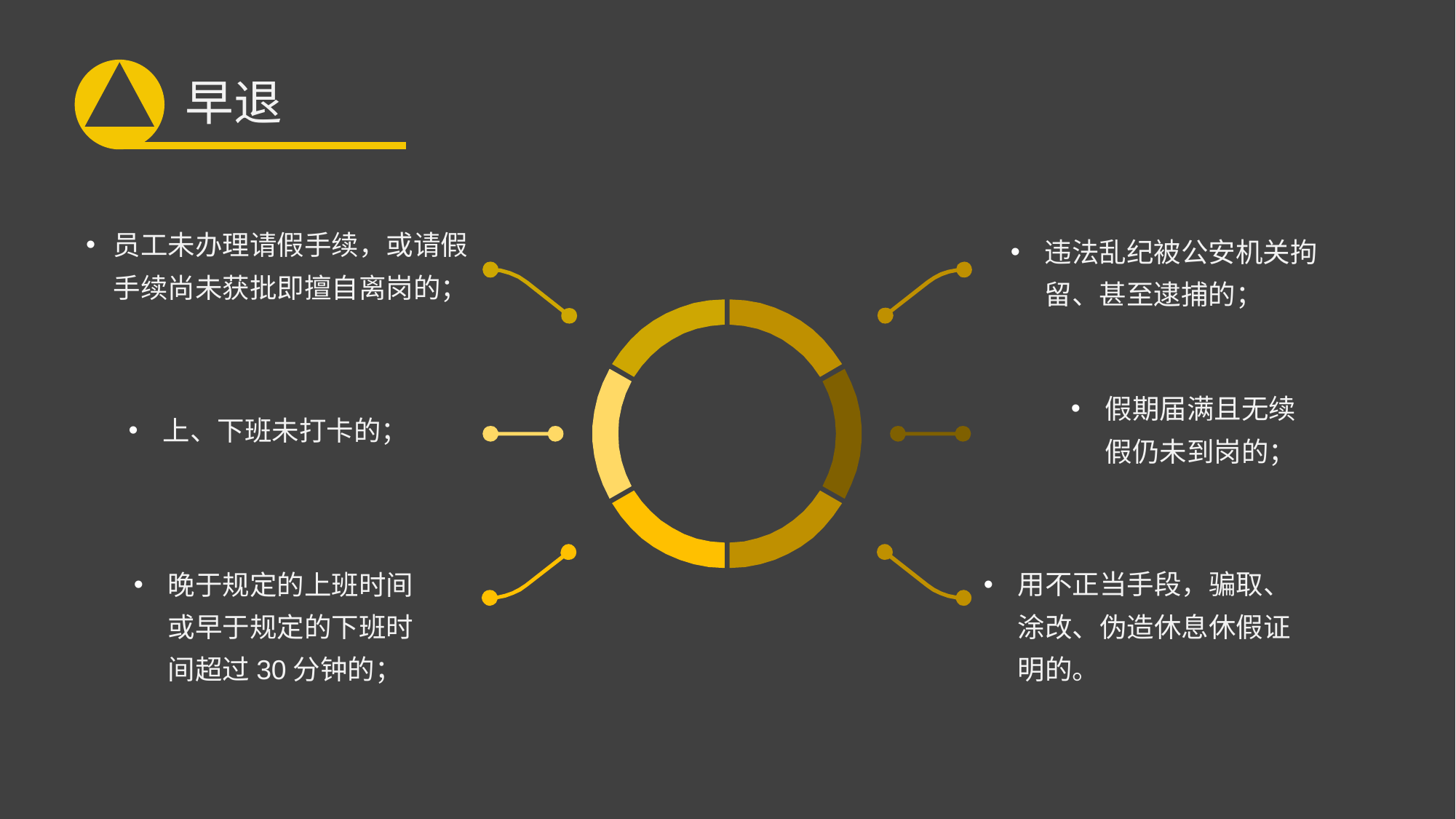

早退
员工未办理请假手续，或请假手续尚未获批即擅自离岗的；
违法乱纪被公安机关拘留、甚至逮捕的；

假期届满且无续假仍未到岗的；
上、下班未打卡的；
用不正当手段，骗取、涂改、伪造休息休假证明的。
晚于规定的上班时间或早于规定的下班时间超过30分钟的；